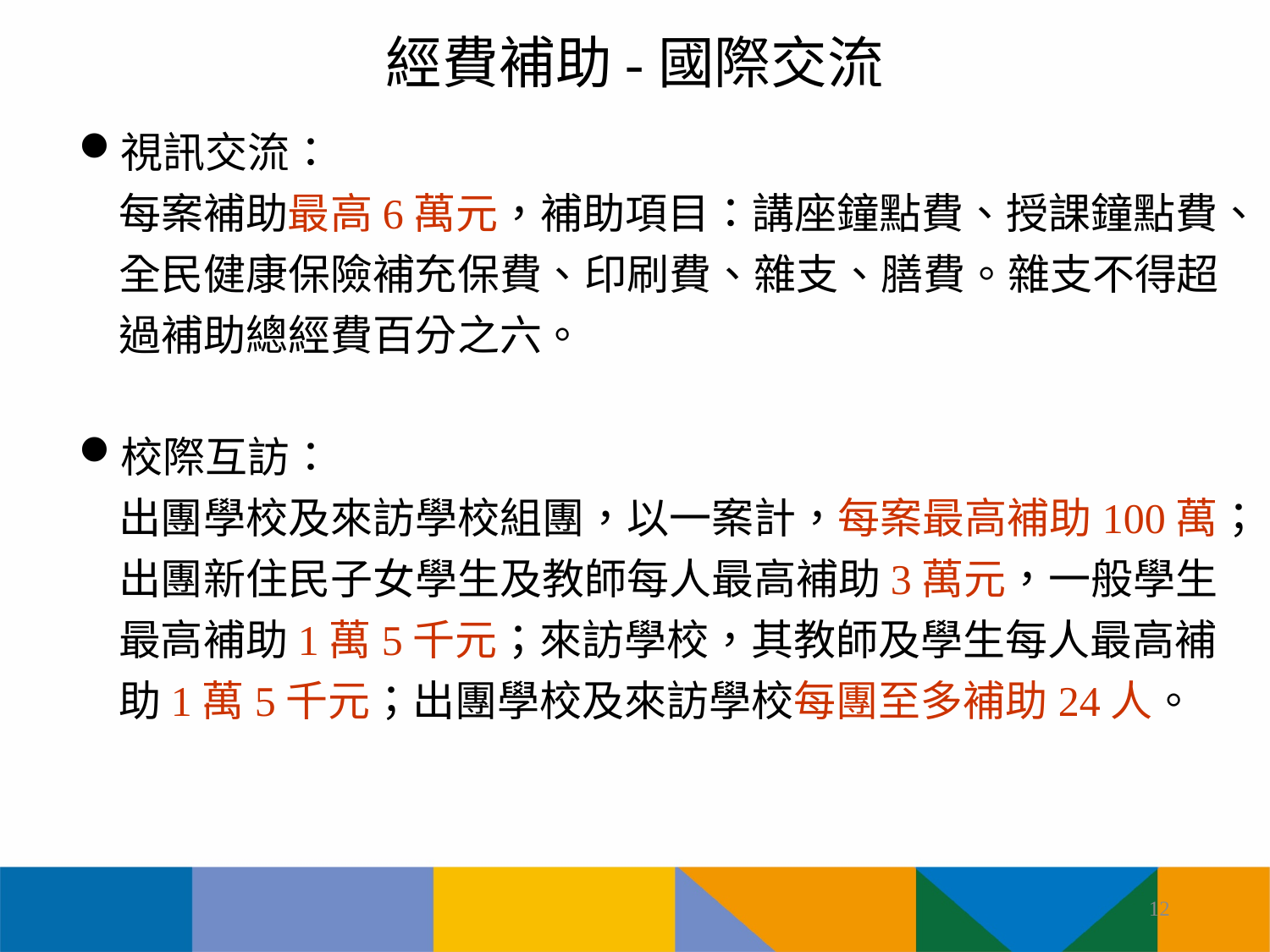

經費補助-國際交流
視訊交流：
每案補助最高6萬元，補助項目：講座鐘點費、授課鐘點費、全民健康保險補充保費、印刷費、雜支、膳費。雜支不得超過補助總經費百分之六。

校際互訪：
出團學校及來訪學校組團，以一案計，每案最高補助100萬；出團新住民子女學生及教師每人最高補助3萬元，一般學生最高補助1萬5千元；來訪學校，其教師及學生每人最高補助1萬5千元；出團學校及來訪學校每團至多補助24人。

12